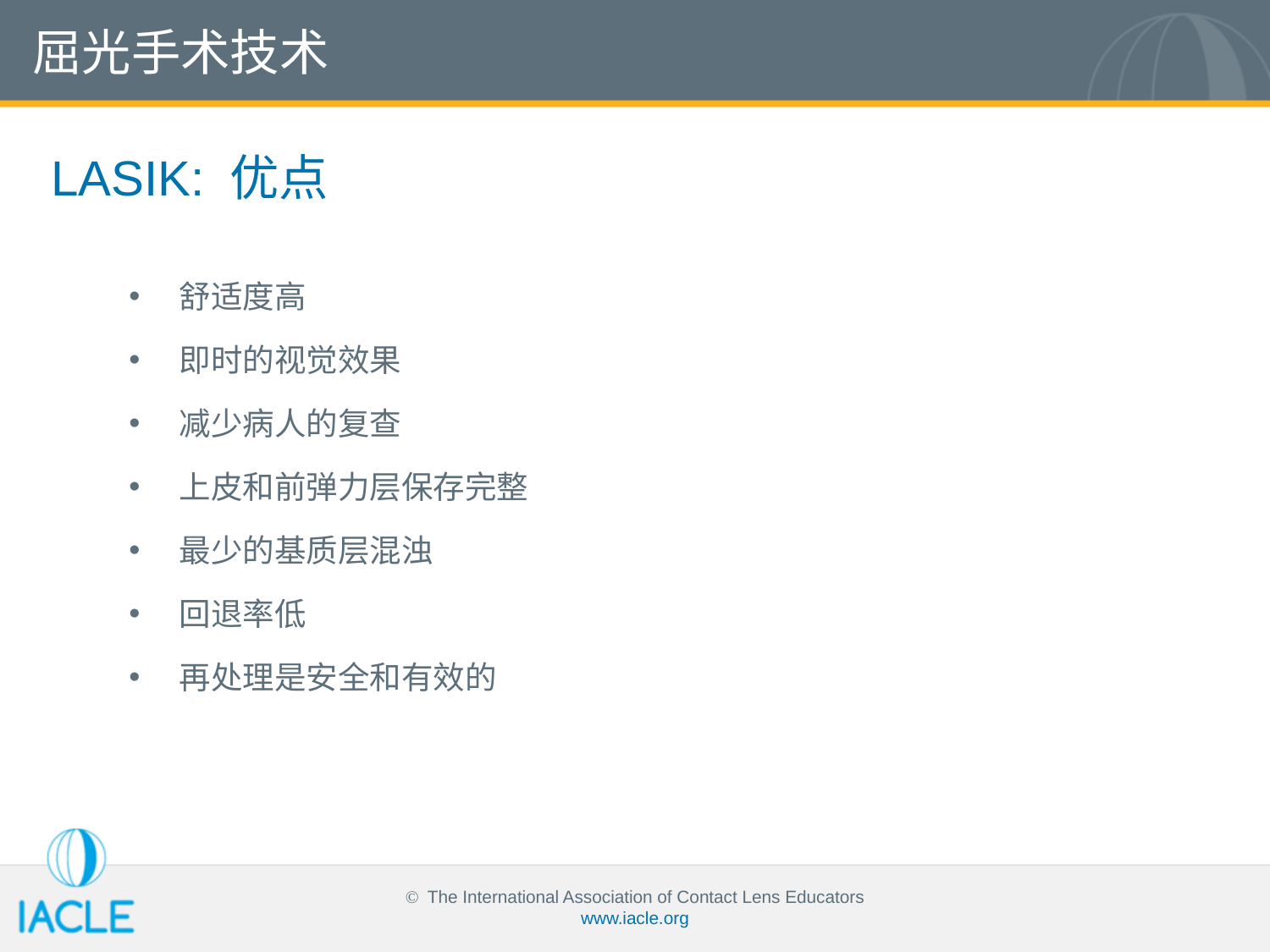

屈光手术技术
LASIK: 优点
舒适度高
即时的视觉效果
减少病人的复查
上皮和前弹力层保存完整
最少的基质层混浊
回退率低
再处理是安全和有效的